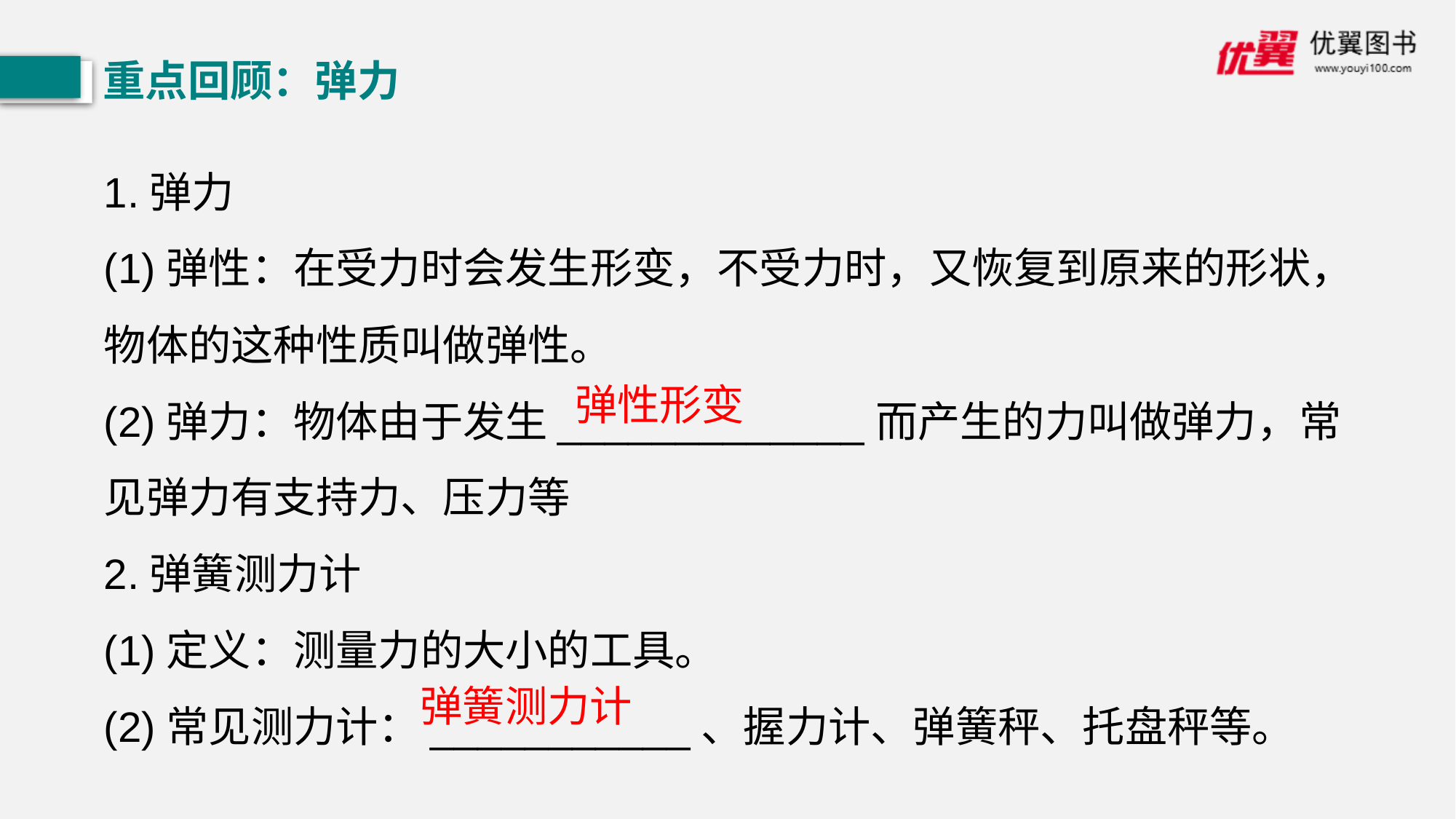

重点回顾：弹力

1.弹力
(1)弹性：在受力时会发生形变，不受力时，又恢复到原来的形状，物体的这种性质叫做弹性。
(2)弹力：物体由于发生_____________而产生的力叫做弹力，常见弹力有支持力、压力等
2.弹簧测力计
(1)定义：测量力的大小的工具。
(2)常见测力计：___________、握力计、弹簧秤、托盘秤等。
弹性形变
弹簧测力计